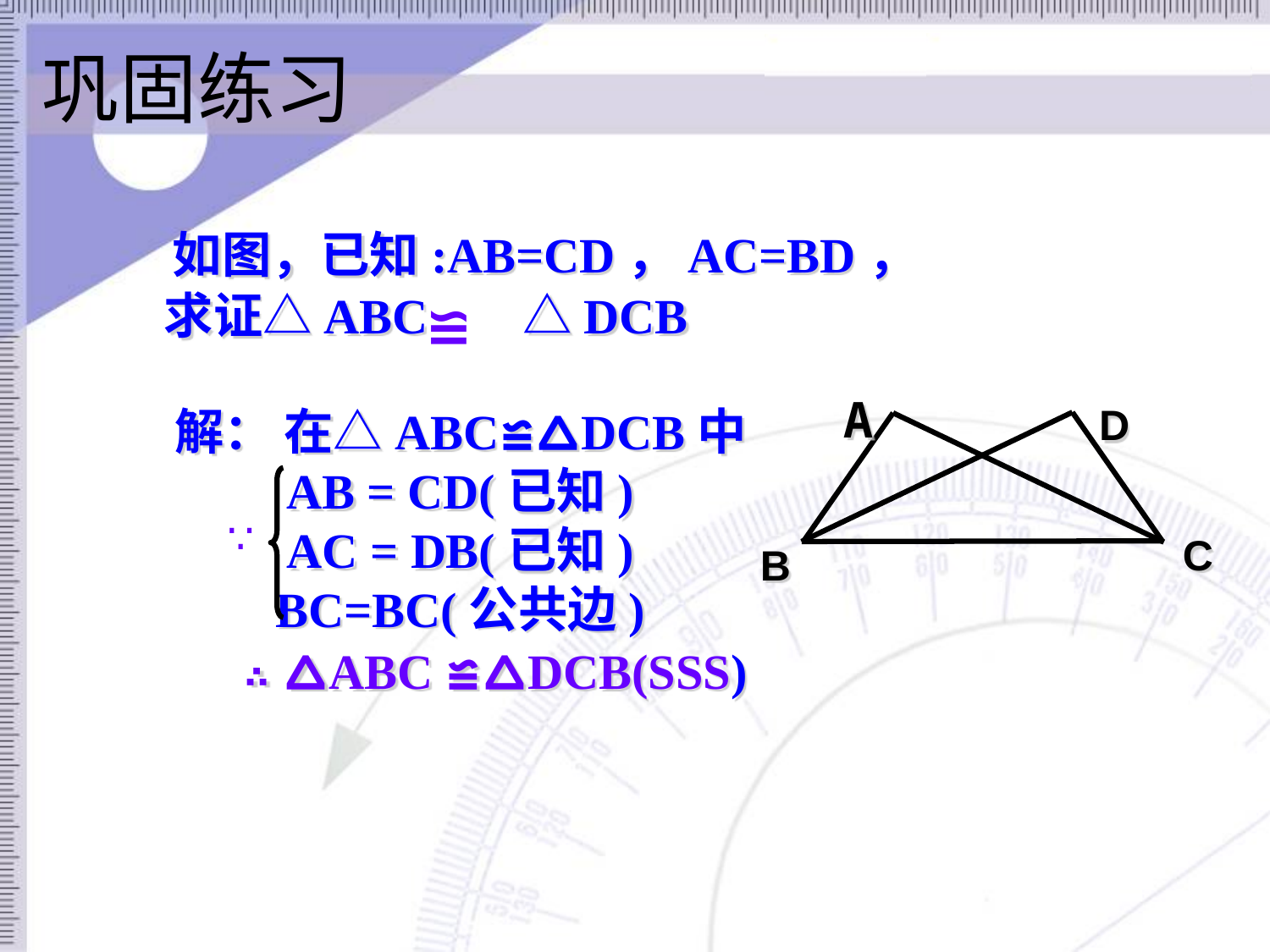

# 巩固练习
    如图，已知:AB=CD，AC=BD，
    求证△ABC　   △DCB

≌
A
D

C
B
解： 在△ABC≌△DCB中
AB = CD(已知)
AC = DB(已知)
BC=BC(公共边)

∵

∴ △ABC ≌△DCB(SSS)